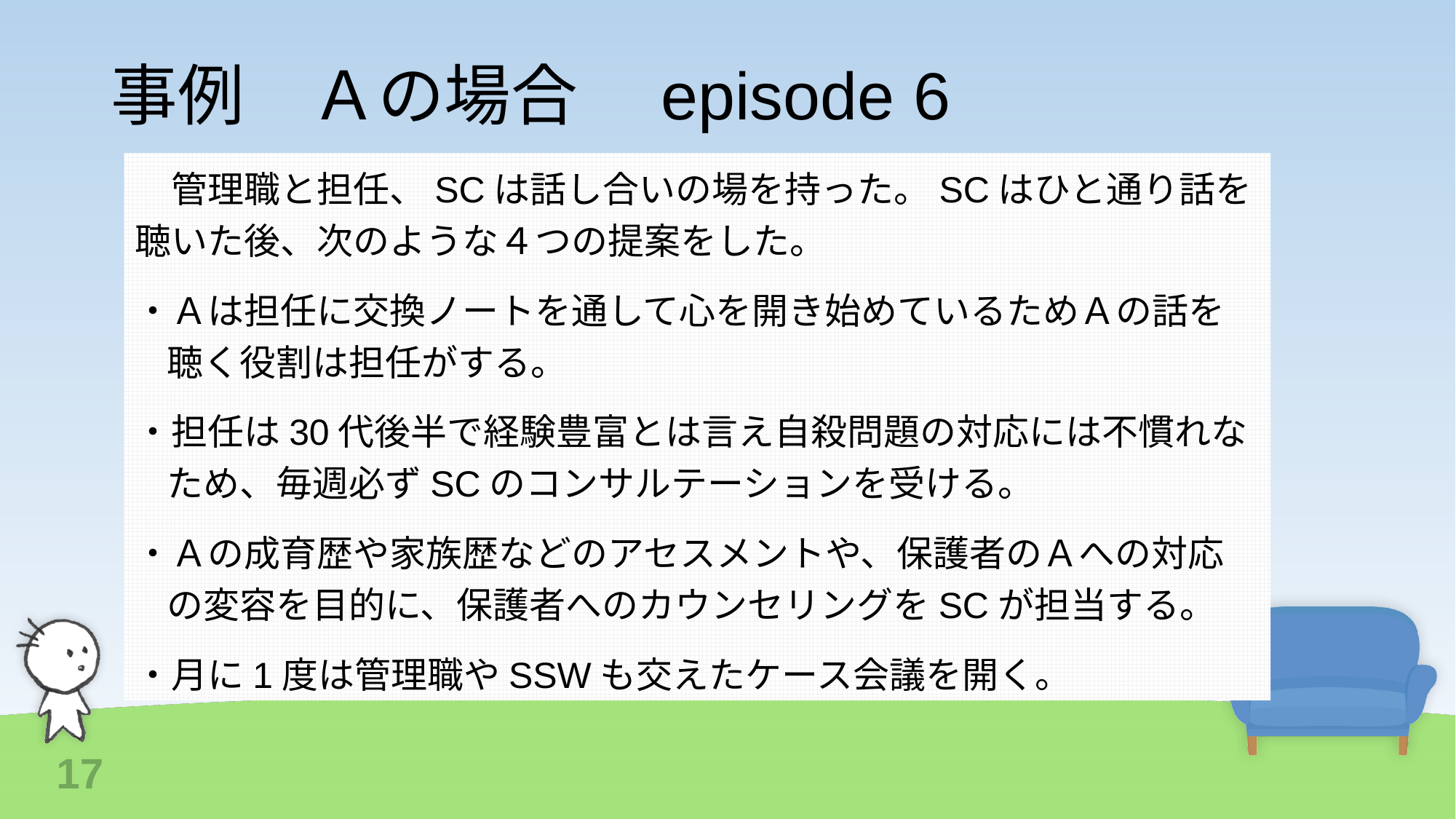

# 事例　Ａの場合　episode 6
　管理職と担任、SCは話し合いの場を持った。SCはひと通り話を聴いた後、次のような４つの提案をした。
・Ａは担任に交換ノートを通して心を開き始めているためＡの話を聴く役割は担任がする。
・担任は30代後半で経験豊富とは言え自殺問題の対応には不慣れなため、毎週必ずSCのコンサルテーションを受ける。
・Ａの成育歴や家族歴などのアセスメントや、保護者のＡへの対応の変容を目的に、保護者へのカウンセリングをSCが担当する。
・月に1度は管理職やSSWも交えたケース会議を開く。
17